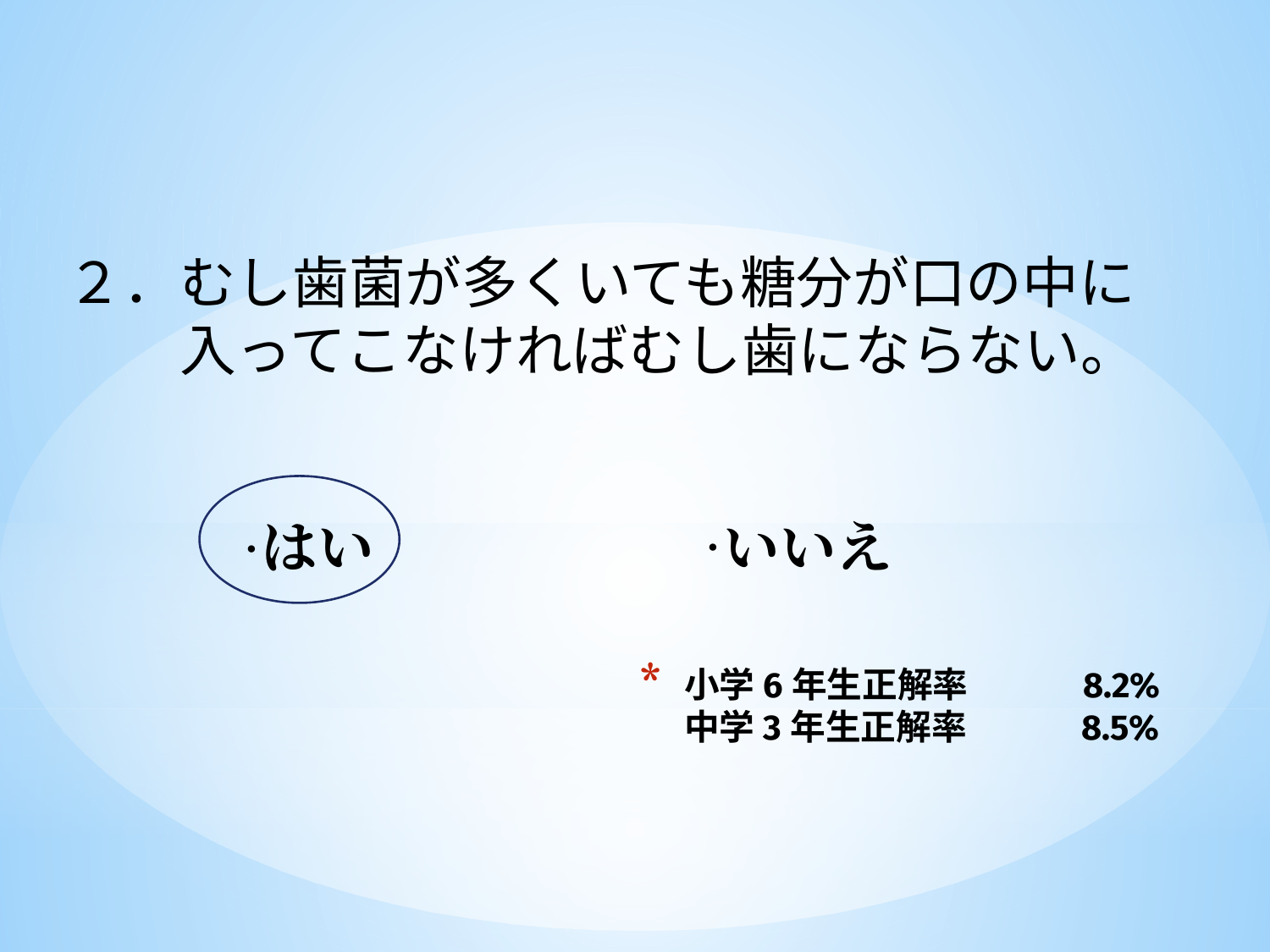

２．むし歯菌が多くいても糖分が口の中に
　　入ってこなければむし歯にならない。

はい

いいえ
・
・

# 小学6年生正解率　　　8.2%　 中学3年生正解率　　　8.5%